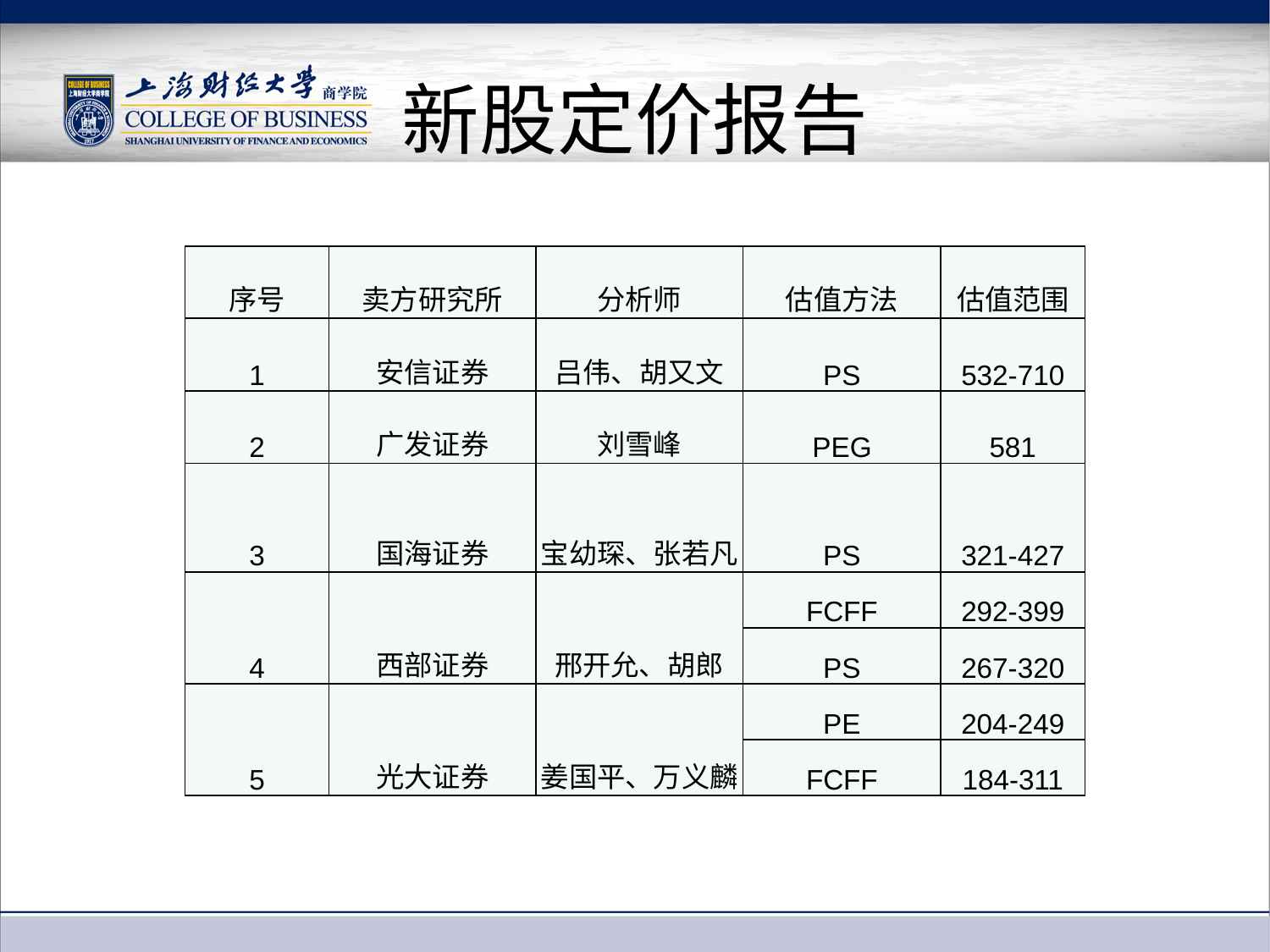

# 新股定价报告
| 序号 | 卖方研究所 | 分析师 | 估值方法 | 估值范围 |
| --- | --- | --- | --- | --- |
| 1 | 安信证券 | 吕伟、胡又文 | PS | 532-710 |
| 2 | 广发证券 | 刘雪峰 | PEG | 581 |
| 3 | 国海证券 | 宝幼琛、张若凡 | PS | 321-427 |
| 4 | 西部证券 | 邢开允、胡郎 | FCFF | 292-399 |
|  |  |  | PS | 267-320 |
| 5 | 光大证券 | 姜国平、万义麟 | PE | 204-249 |
|  |  |  | FCFF | 184-311 |